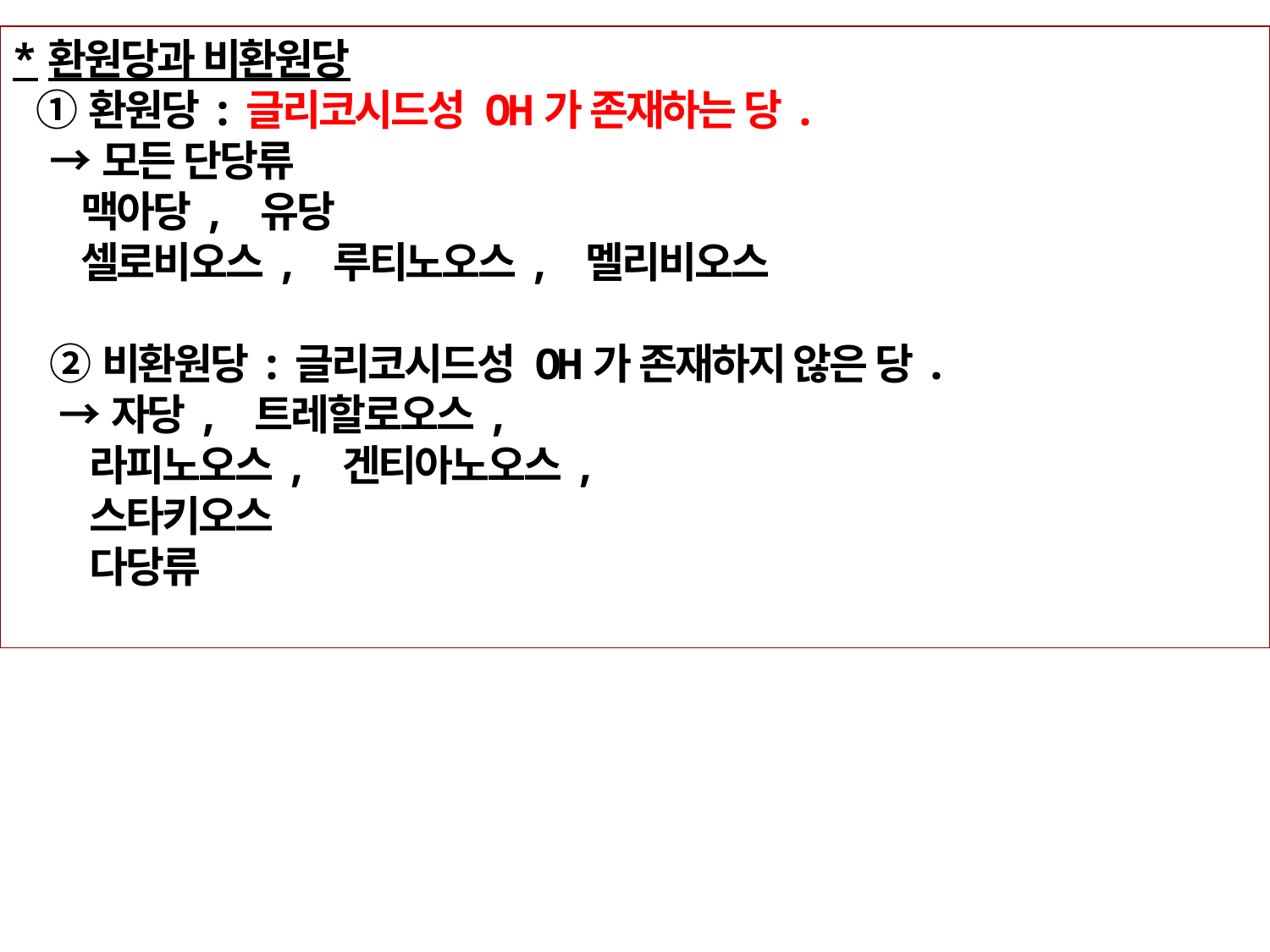

*환원당과 비환원당
  ①환원당:글리코시드성 OH가 존재하는 당.
    →모든 단당류
      맥아당, 유당
      셀로비오스, 루티노오스, 멜리비오스

    ②비환원당:글리코시드성 OH가 존재하지 않은 당.
     →자당, 트레할로오스,
       라피노오스, 겐티아노오스,
       스타키오스
       다당류